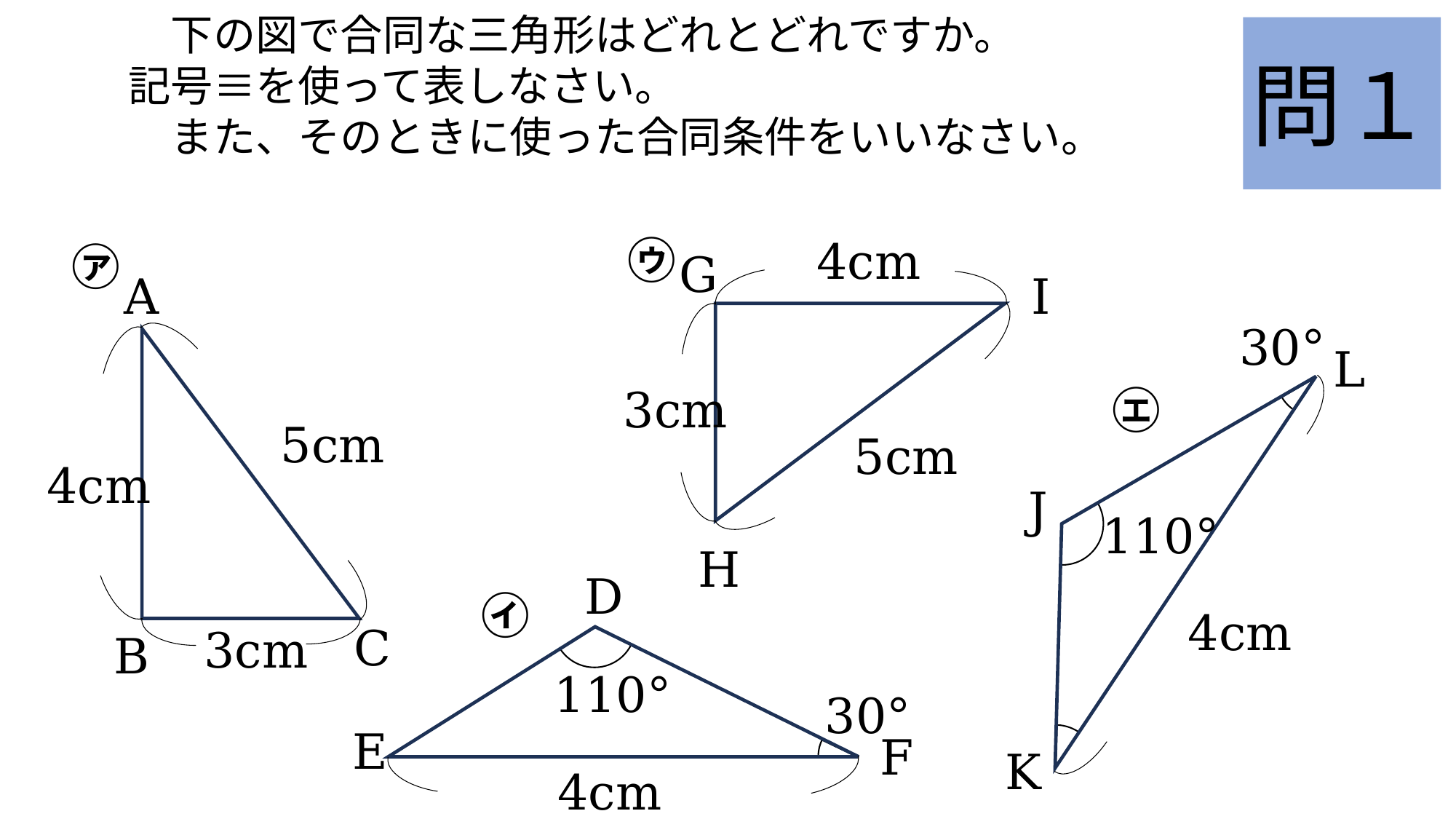

問１
　下の図で合同な三角形はどれとどれですか。
記号≡を使って表しなさい。
　また、そのときに使った合同条件をいいなさい。
㋒
4cm
G
I

H

3cm
5cm
㋐
A

5cm
4cm

C
3cm
B

L
30°

110°
4cm

J
K

㋓
D

110°
30°

F
4cm
E

㋑